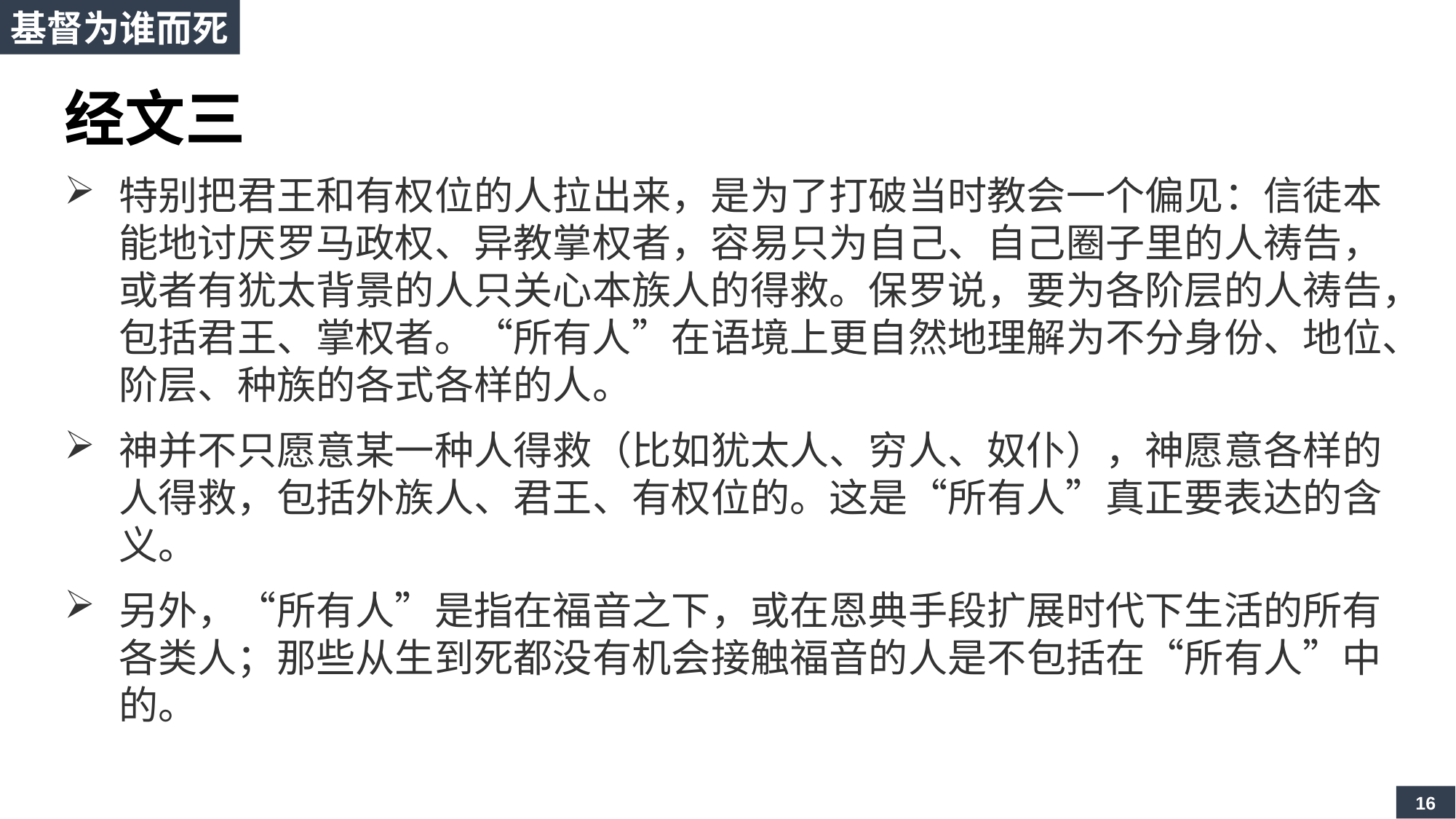

基督为谁而死
经文三
特别把君王和有权位的人拉出来，是为了打破当时教会一个偏见：信徒本能地讨厌罗马政权、异教掌权者，容易只为自己、自己圈子里的人祷告，或者有犹太背景的人只关心本族人的得救。保罗说，要为各阶层的人祷告，包括君王、掌权者。“所有人”在语境上更自然地理解为不分身份、地位、阶层、种族的各式各样的人。
神并不只愿意某一种人得救（比如犹太人、穷人、奴仆），神愿意各样的人得救，包括外族人、君王、有权位的。这是“所有人”真正要表达的含义。
另外，“所有人”是指在福音之下，或在恩典手段扩展时代下生活的所有各类人；那些从生到死都没有机会接触福音的人是不包括在“所有人”中的。
16